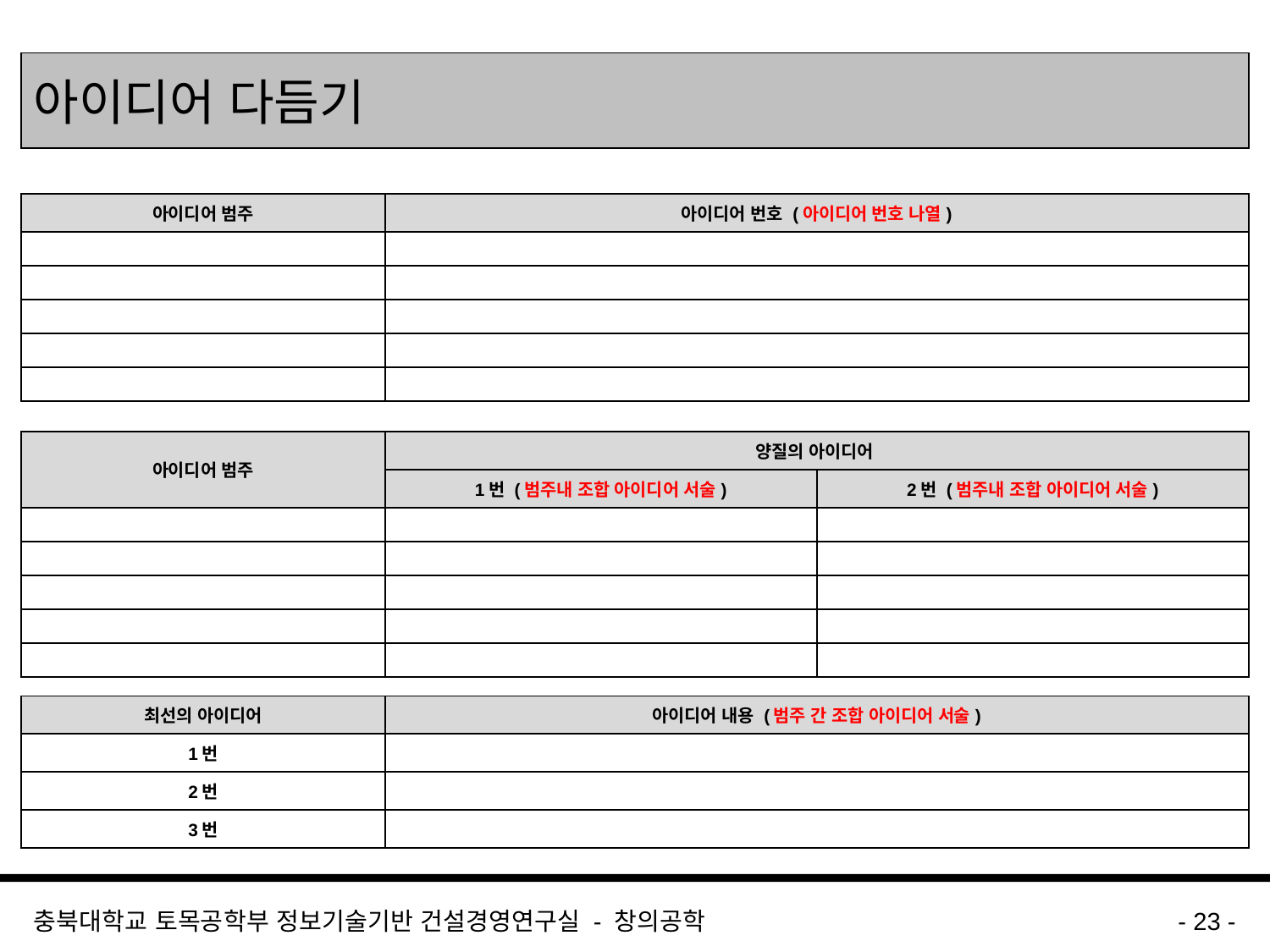

# 아이디어 다듬기
| 아이디어 범주 | 아이디어 번호 (아이디어 번호 나열) |
| --- | --- |
|  |  |
|  |  |
|  |  |
|  |  |
|  |  |
| 아이디어 범주 | 양질의 아이디어 |  |
| --- | --- | --- |
|  | 1번 (범주내 조합 아이디어 서술) | 2번 (범주내 조합 아이디어 서술) |
|  |  |  |
|  |  |  |
|  |  |  |
|  |  |  |
|  |  |  |
| 최선의 아이디어 | 아이디어 내용 (범주 간 조합 아이디어 서술) |
| --- | --- |
| 1번 |  |
| 2번 |  |
| 3번 |  |
충북대학교 토목공학부 정보기술기반 건설경영연구실 - 창의공학
- 23 -